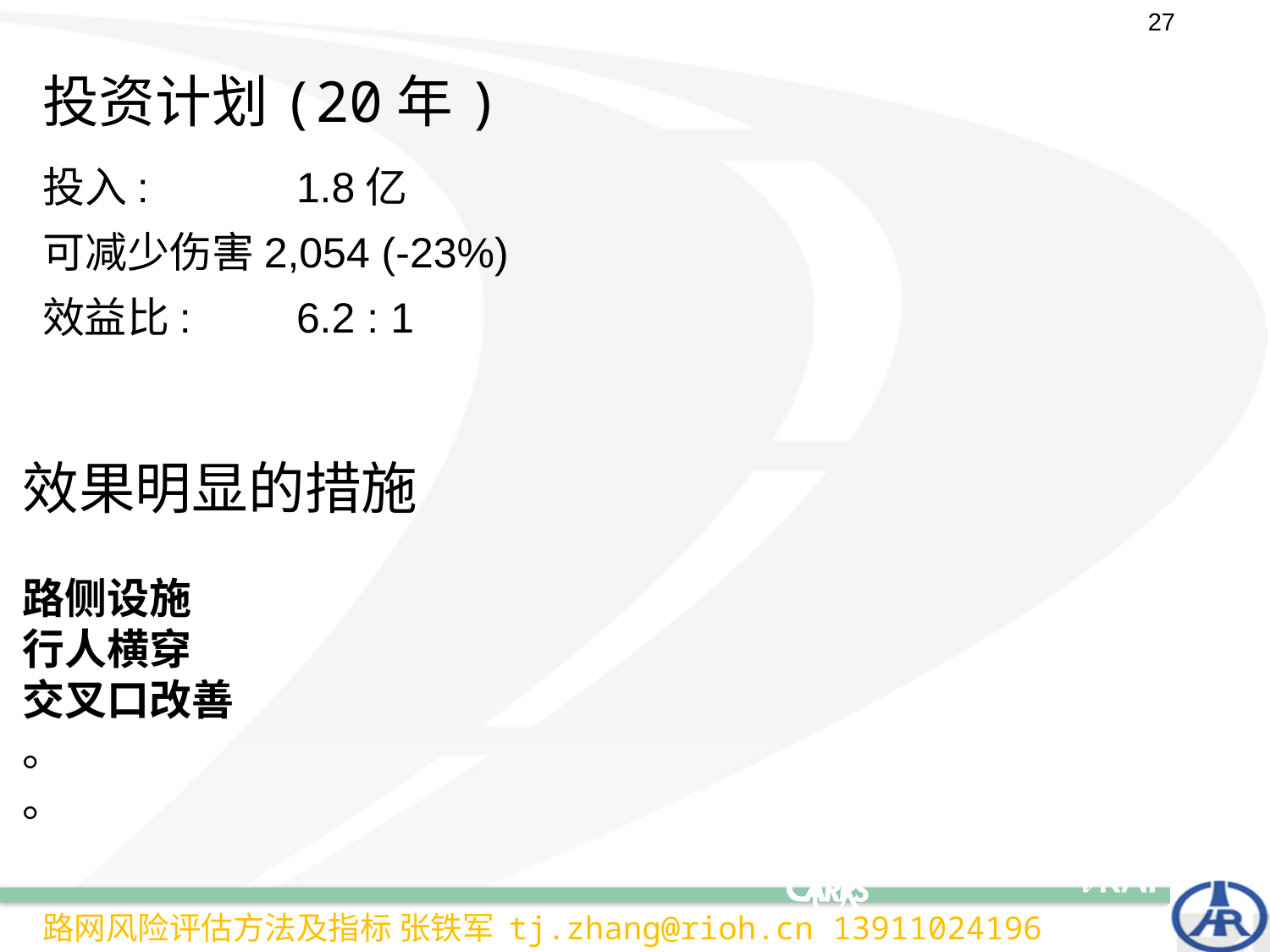

27
投资计划(20年)
投入: 		1.8亿
可减少伤害2,054 (-23%)
效益比:	6.2 : 1

效果明显的措施
路侧设施
行人横穿
交叉口改善
。
。